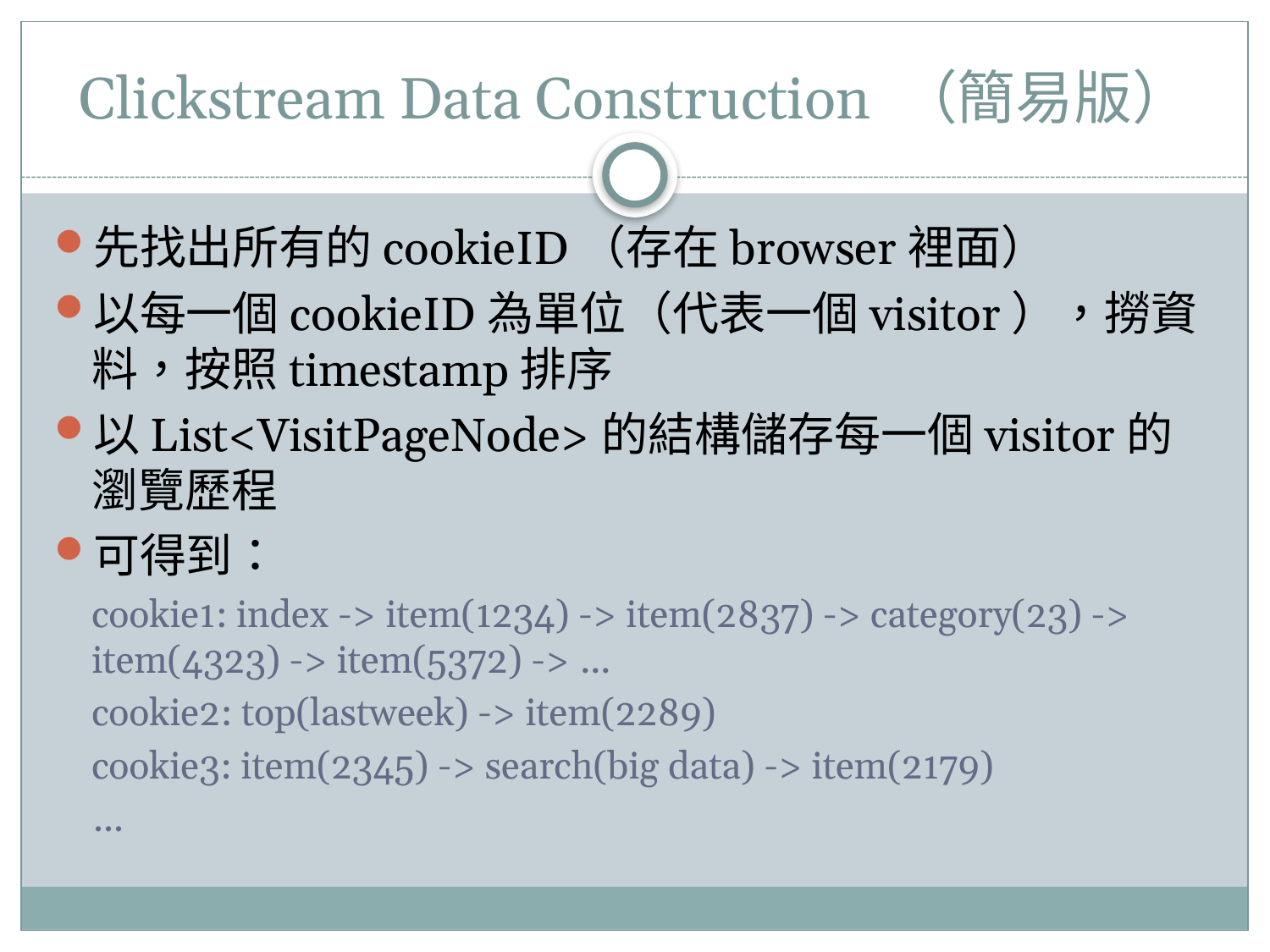

# Clickstream Data Construction （簡易版）
先找出所有的cookieID（存在browser裡面）
以每一個cookieID為單位（代表一個visitor），撈資料，按照timestamp排序
以List<VisitPageNode>的結構儲存每一個visitor的瀏覽歷程
可得到：
cookie1: index -> item(1234) -> item(2837) -> category(23) -> item(4323) -> item(5372) -> …
cookie2: top(lastweek) -> item(2289)
cookie3: item(2345) -> search(big data) -> item(2179)
…